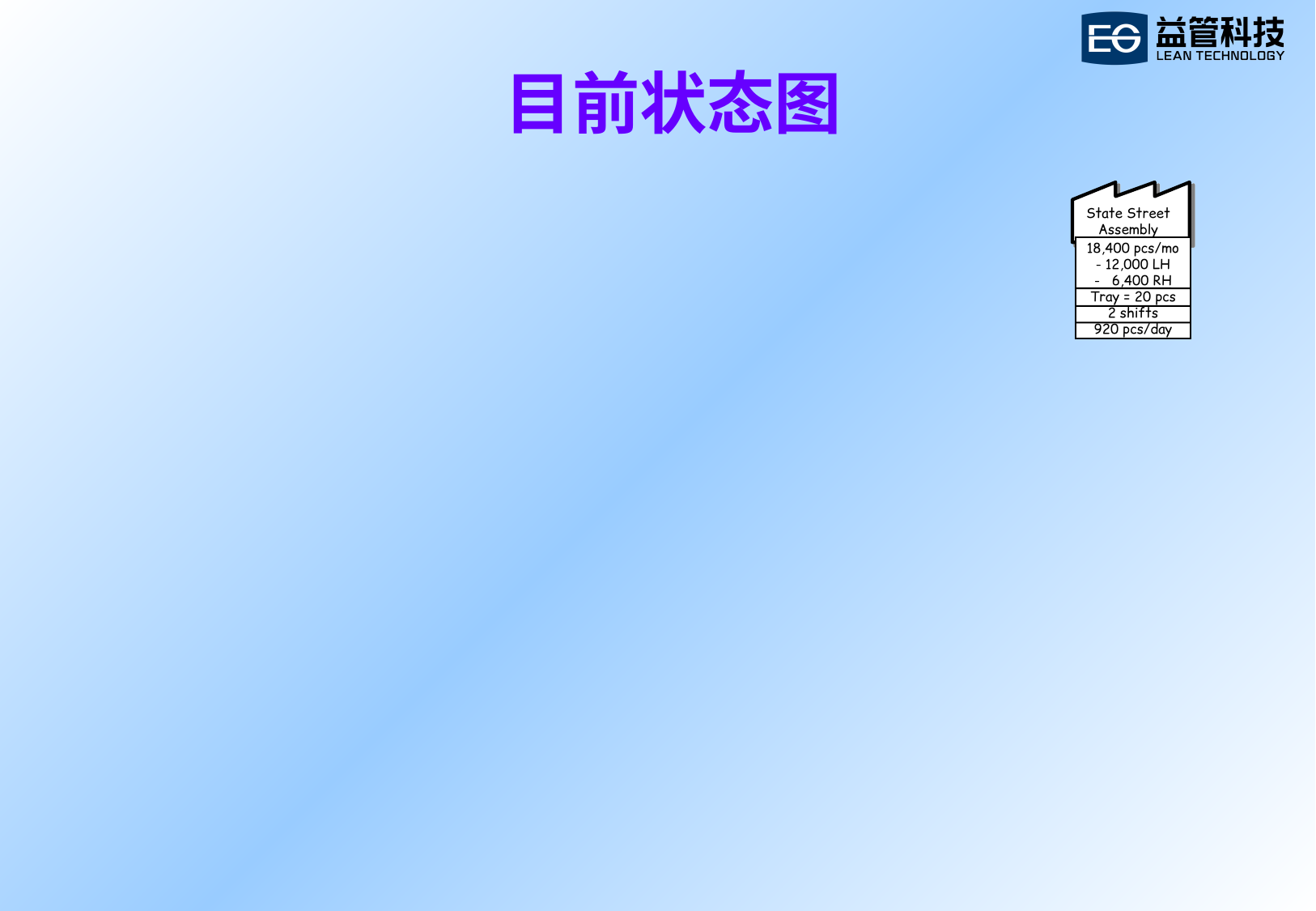

# 目前状态图

State Street
Assembly
18,400 pcs/mo
- 12,000 LH
-   6,400 RH
Tray = 20 pcs
2 shifts
920 pcs/day